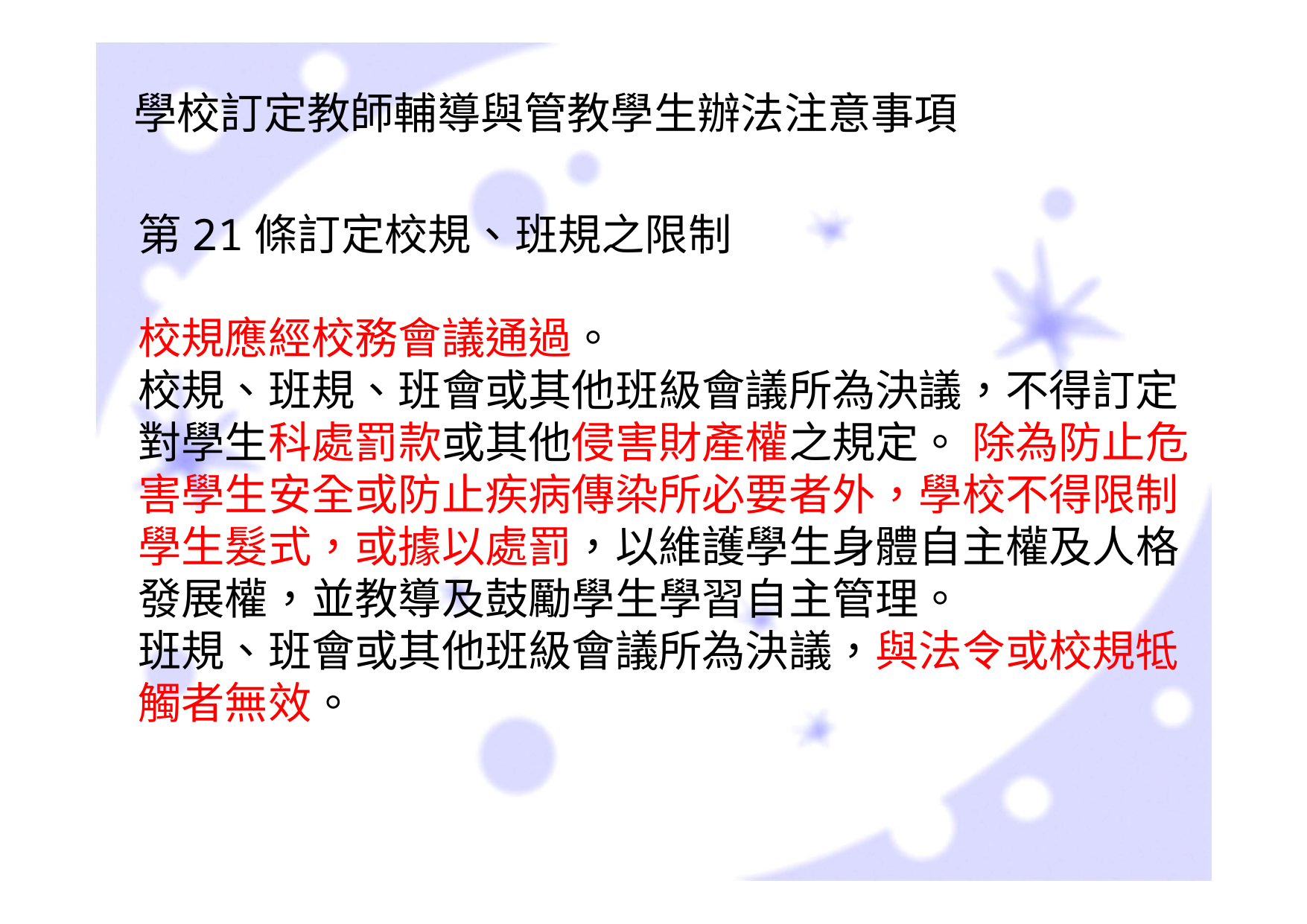

學校訂定教師輔導與管教學生辦法注意事項
第21條訂定校規、班規之限制

校規應經校務會議通過。
校規、班規、班會或其他班級會議所為決議，不得訂定對學生科處罰款或其他侵害財產權之規定。 除為防止危害學生安全或防止疾病傳染所必要者外，學校不得限制學生髮式，或據以處罰，以維護學生身體自主權及人格發展權，並教導及鼓勵學生學習自主管理。
班規、班會或其他班級會議所為決議，與法令或校規牴觸者無效。